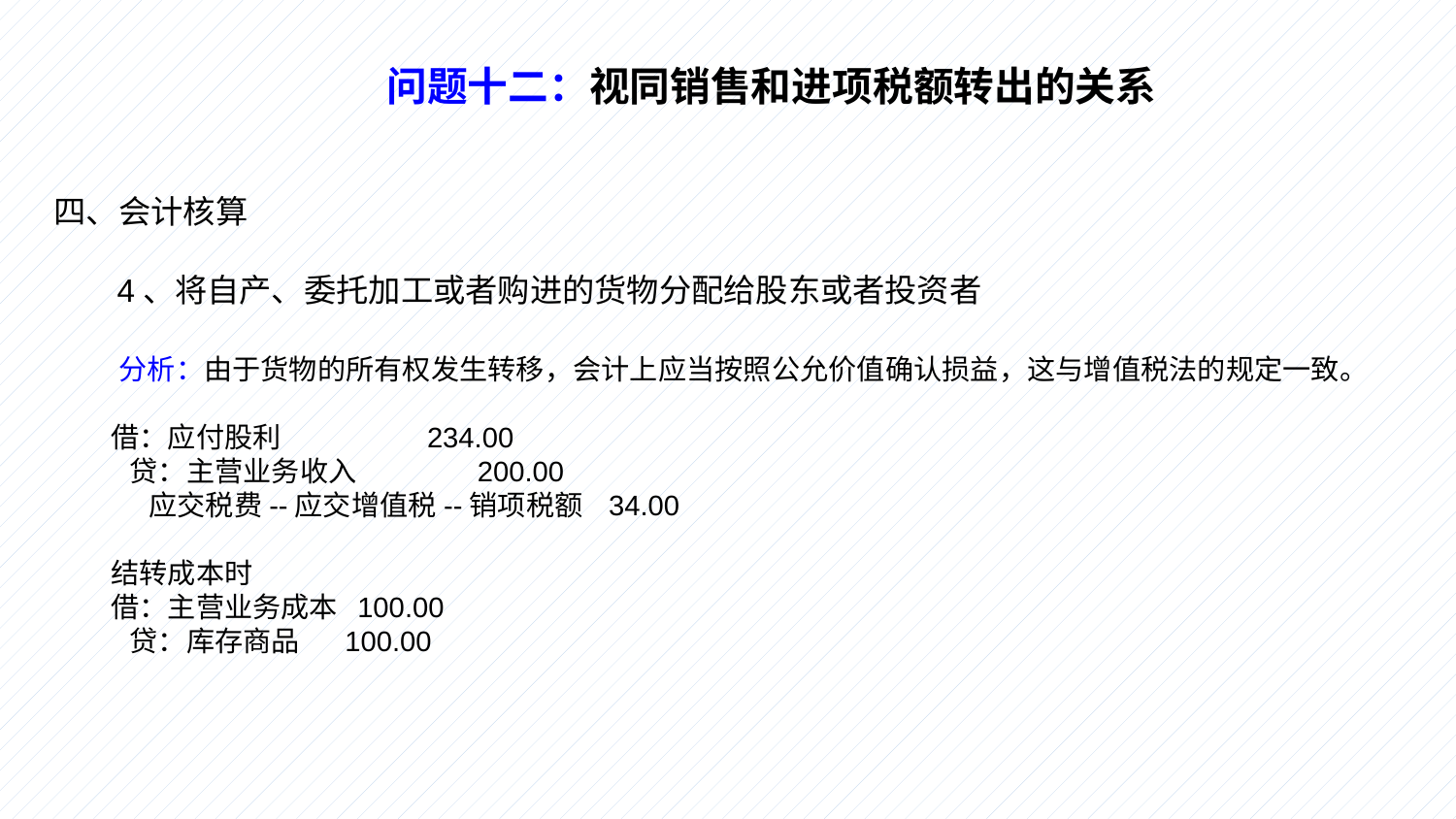

问题十二：视同销售和进项税额转出的关系
四、会计核算

       4、将自产、委托加工或者购进的货物分配给股东或者投资者

　　分析：由于货物的所有权发生转移，会计上应当按照公允价值确认损益，这与增值税法的规定一致。

　　借：应付股利                      234.00
　　   贷：主营业务收入                  200.00
　　      应交税费--应交增值税--销项税额   34.00

　　结转成本时
　　借：主营业务成本  100.00
　　   贷：库存商品      100.00